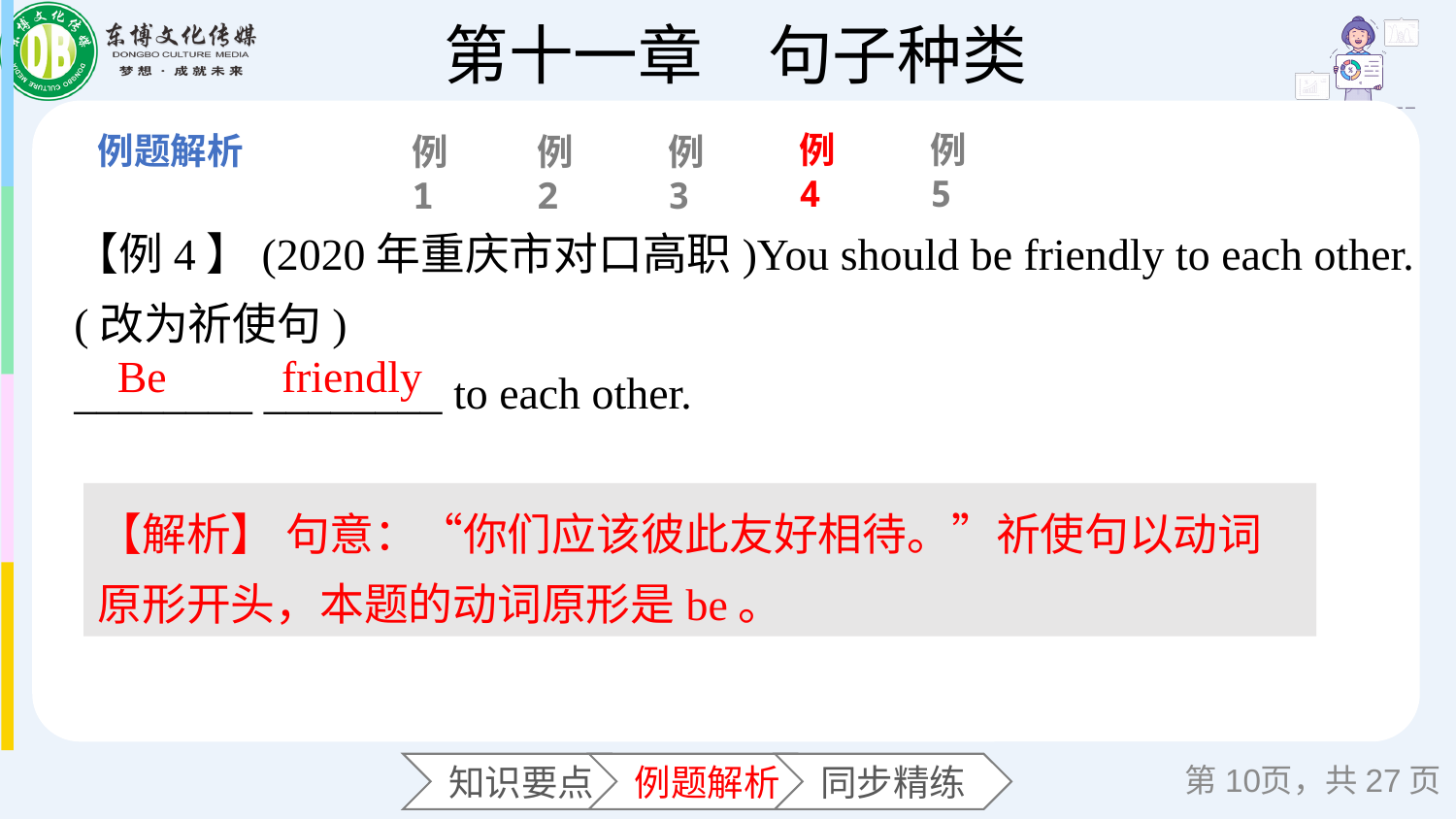

例4
例5
例1
例2
例3
【例4】(2020年重庆市对口高职)You should be friendly to each other. (改为祈使句)
________ ________ to each other.
 Be
 friendly

【解析】 句意：“你们应该彼此友好相待。”祈使句以动词原形开头，本题的动词原形是be。
第10页，共27页